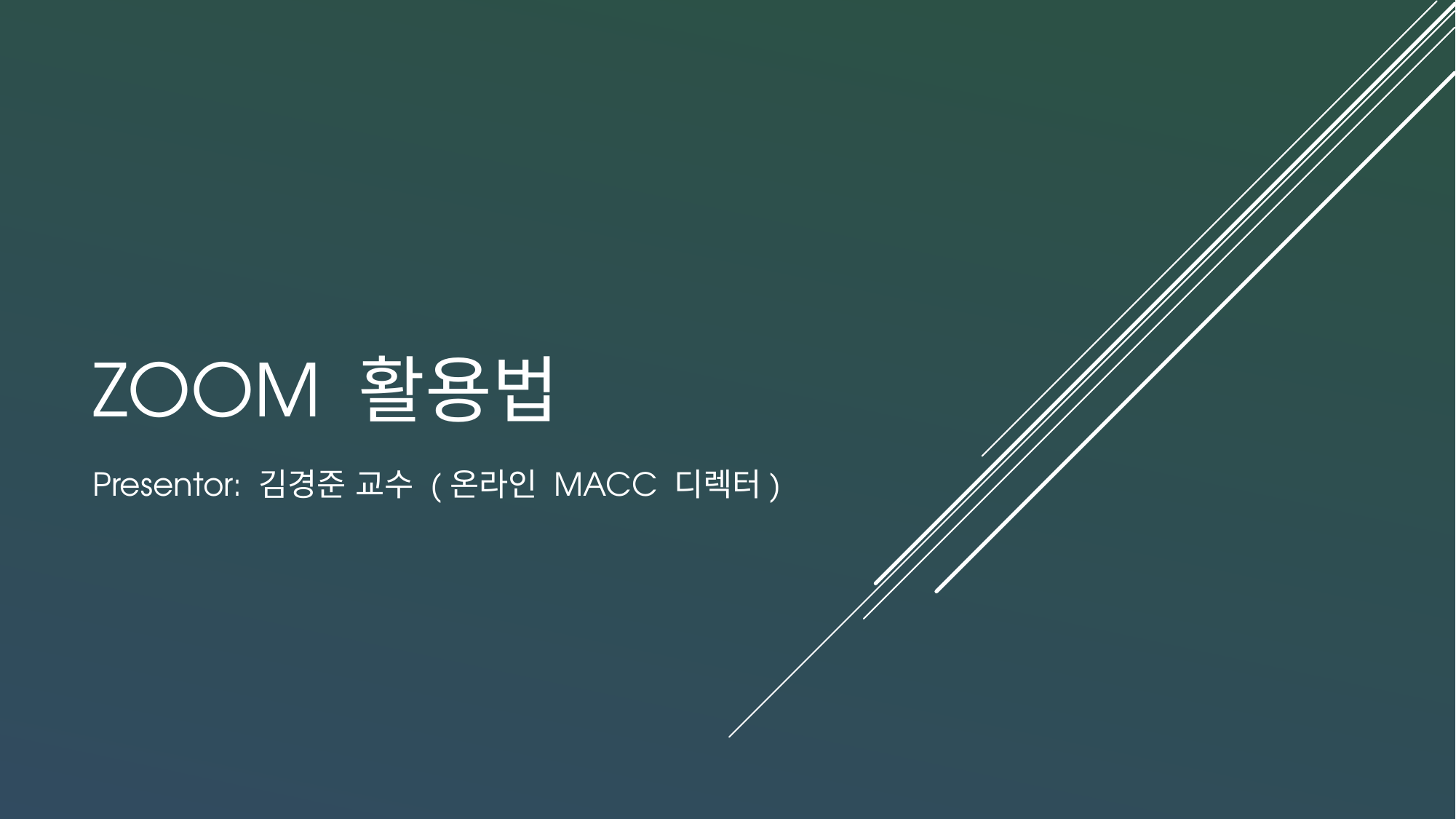

# Zoom 활용법
Presentor: 김경준 교수 (온라인 MACC 디렉터)